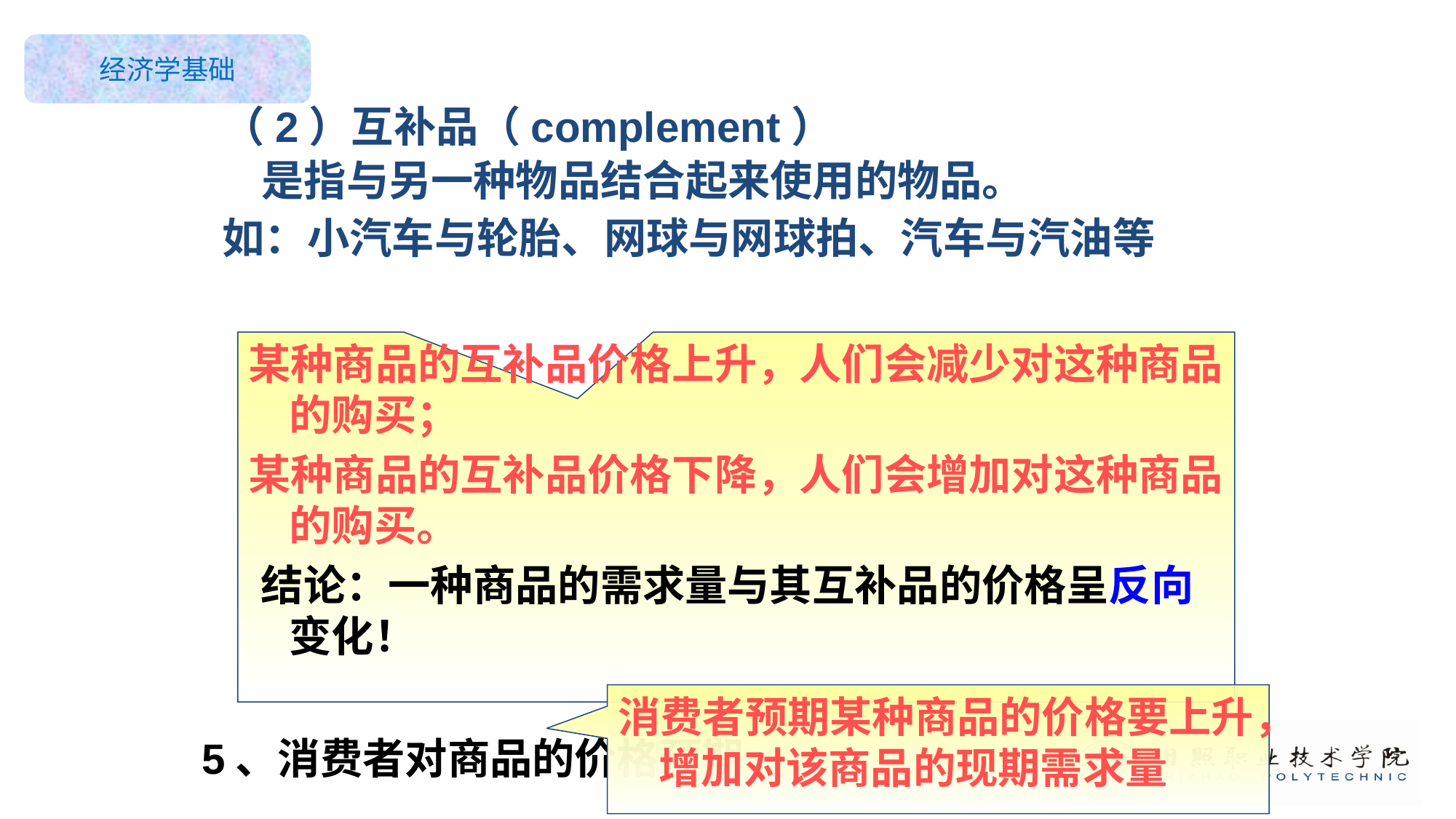

（2）互补品（complement）
   是指与另一种物品结合起来使用的物品。
如：小汽车与轮胎、网球与网球拍、汽车与汽油等
某种商品的互补品价格上升，人们会减少对这种商品的购买；
某种商品的互补品价格下降，人们会增加对这种商品的购买。
 结论：一种商品的需求量与其互补品的价格呈反向变化！

消费者预期某种商品的价格要上升，增加对该商品的现期需求量
5、消费者对商品的价格预期